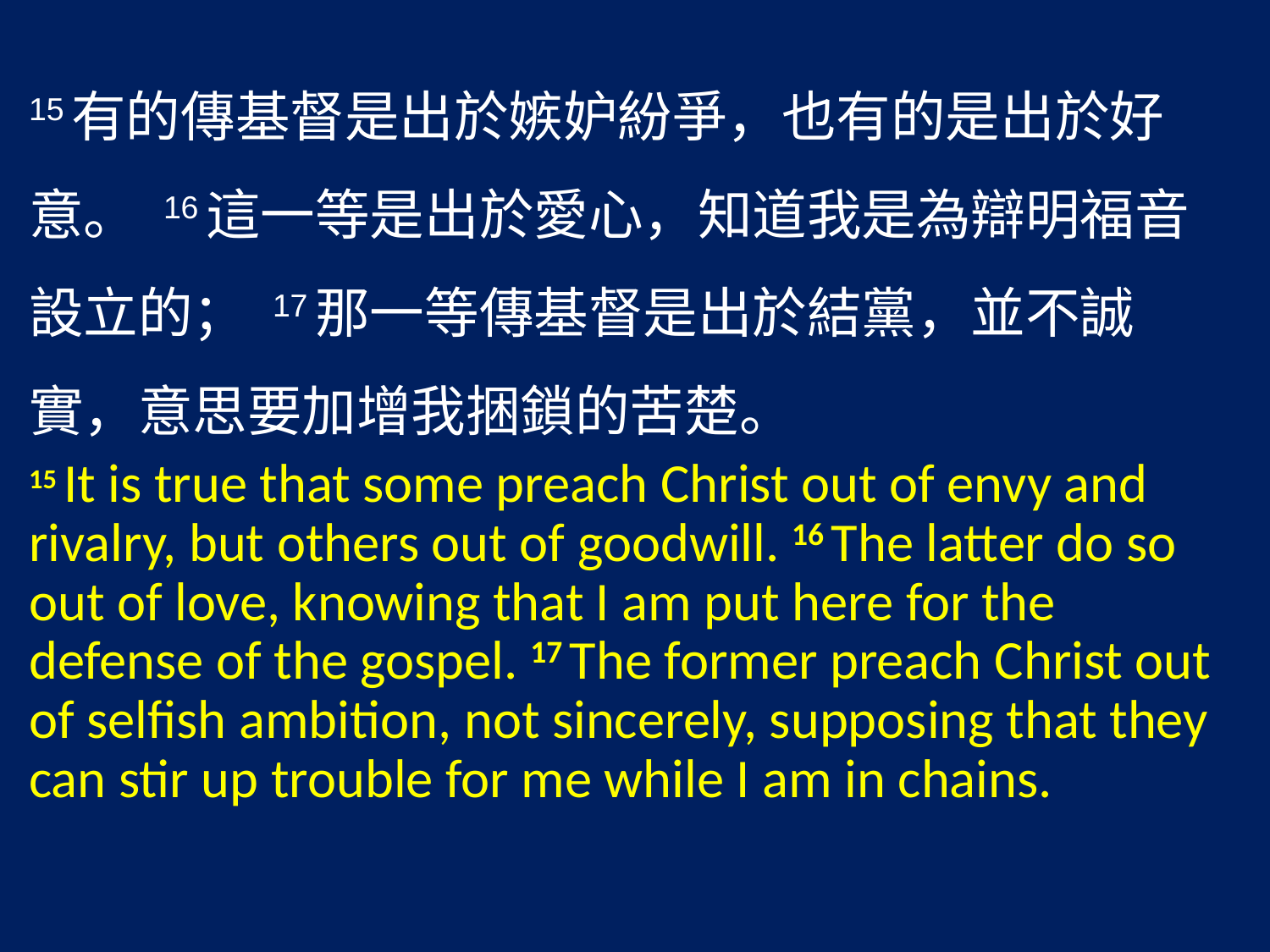

15有的傳基督是出於嫉妒紛爭，也有的是出於好意。 16這一等是出於愛心，知道我是為辯明福音設立的； 17那一等傳基督是出於結黨，並不誠實，意思要加增我捆鎖的苦楚。
15 It is true that some preach Christ out of envy and rivalry, but others out of goodwill. 16 The latter do so out of love, knowing that I am put here for the defense of the gospel. 17 The former preach Christ out of selfish ambition, not sincerely, supposing that they can stir up trouble for me while I am in chains.